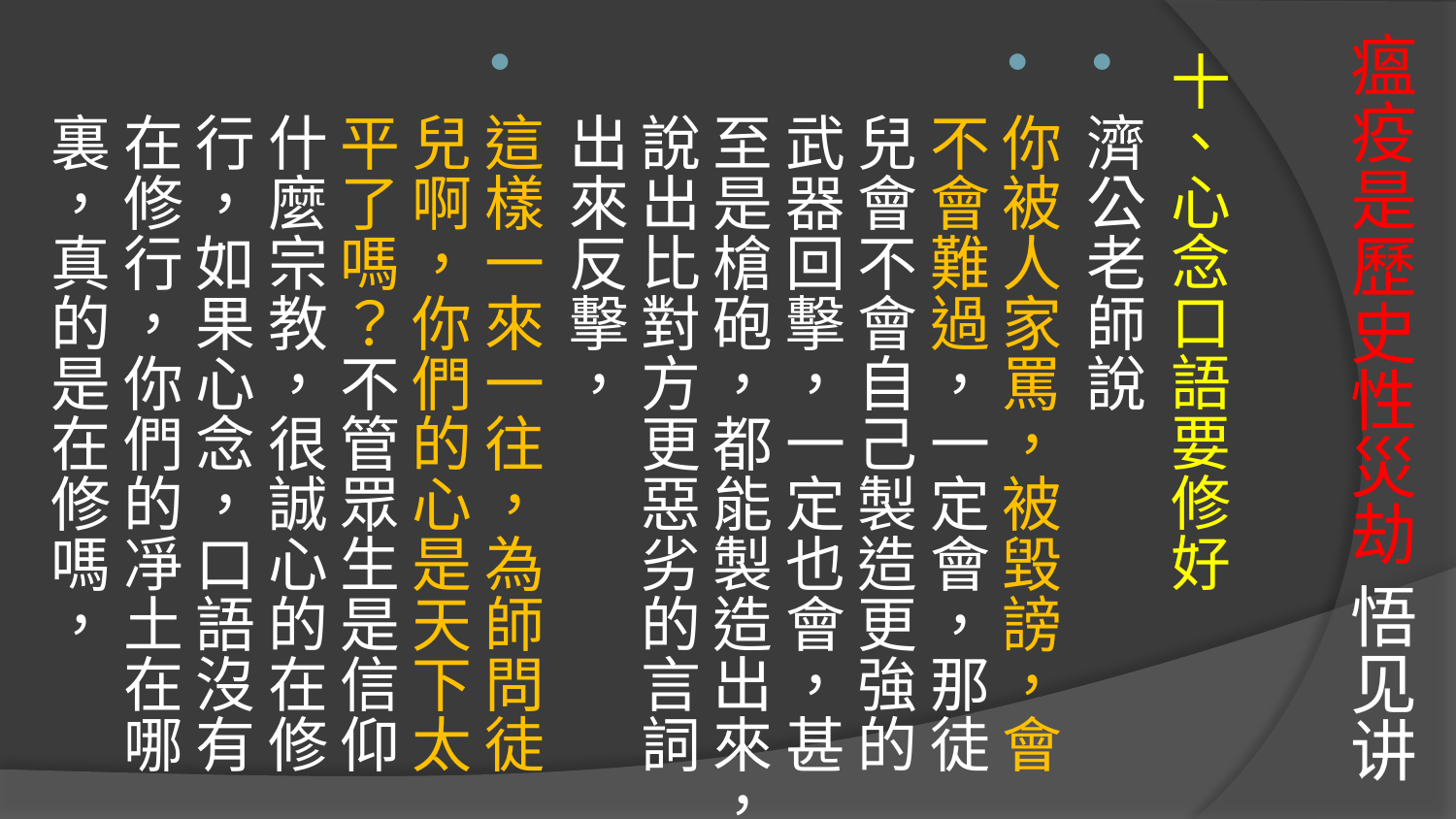

# 瘟疫是歷史性災劫 悟见讲
十、心念口語要修好
濟公老師說
你被人家罵，被毀謗，會不會難過，一定會，那徒兒會不會自己製造更強的武器回擊，一定也會，甚至是槍砲，都能製造出來，說出比對方更惡劣的言詞出來反擊，
這樣一來一往，為師問徒兒啊，你們的心是天下太平了嗎？不管眾生是信仰什麼宗教，很誠心的在修行，如果心念，口語沒有在修行，你們的凈土在哪裏，真的是在修嗎，